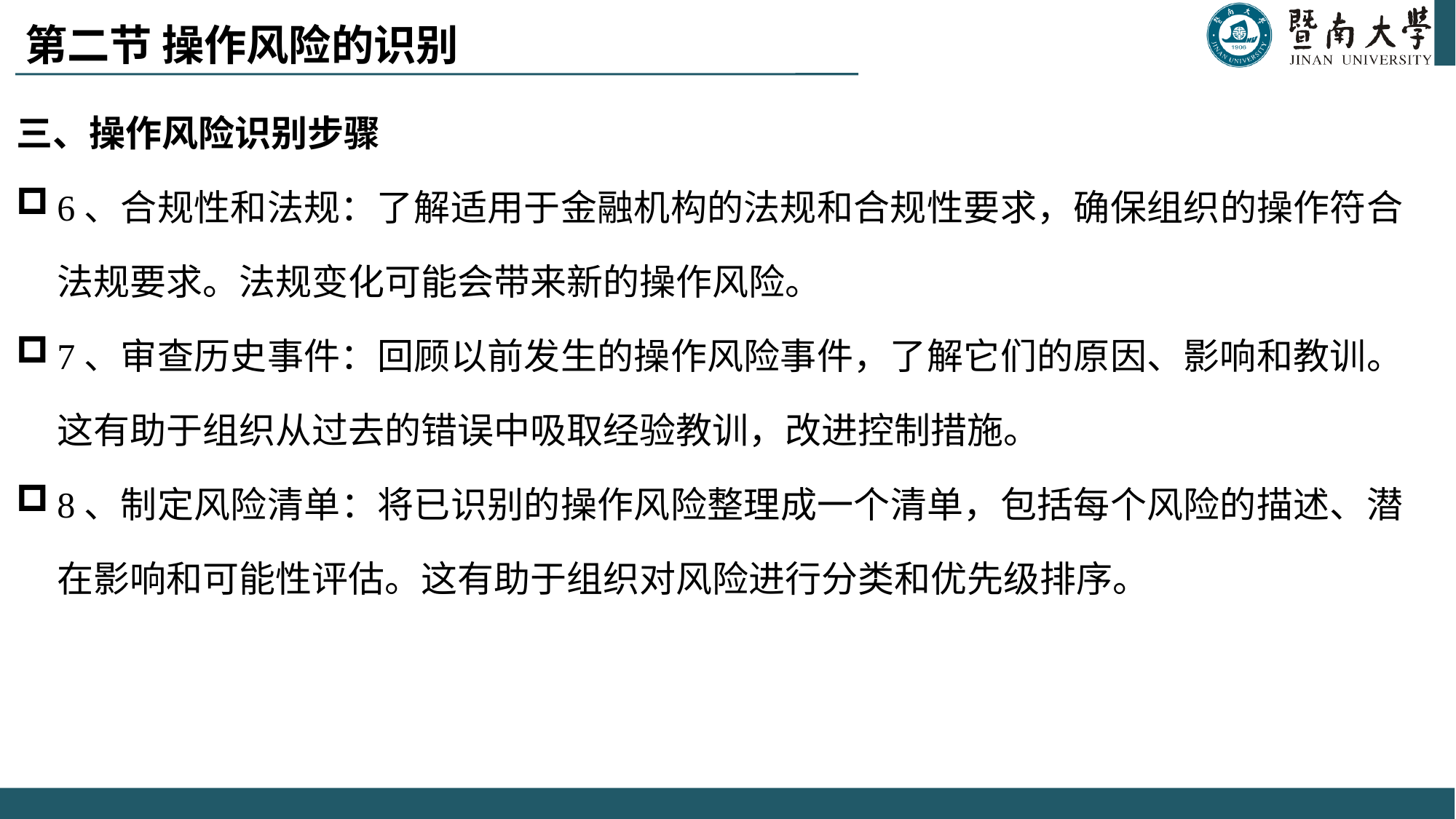

# 第二节 操作风险的识别
三、操作风险识别步骤
6、合规性和法规：了解适用于金融机构的法规和合规性要求，确保组织的操作符合法规要求。法规变化可能会带来新的操作风险。
7、审查历史事件：回顾以前发生的操作风险事件，了解它们的原因、影响和教训。这有助于组织从过去的错误中吸取经验教训，改进控制措施。
8、制定风险清单：将已识别的操作风险整理成一个清单，包括每个风险的描述、潜在影响和可能性评估。这有助于组织对风险进行分类和优先级排序。